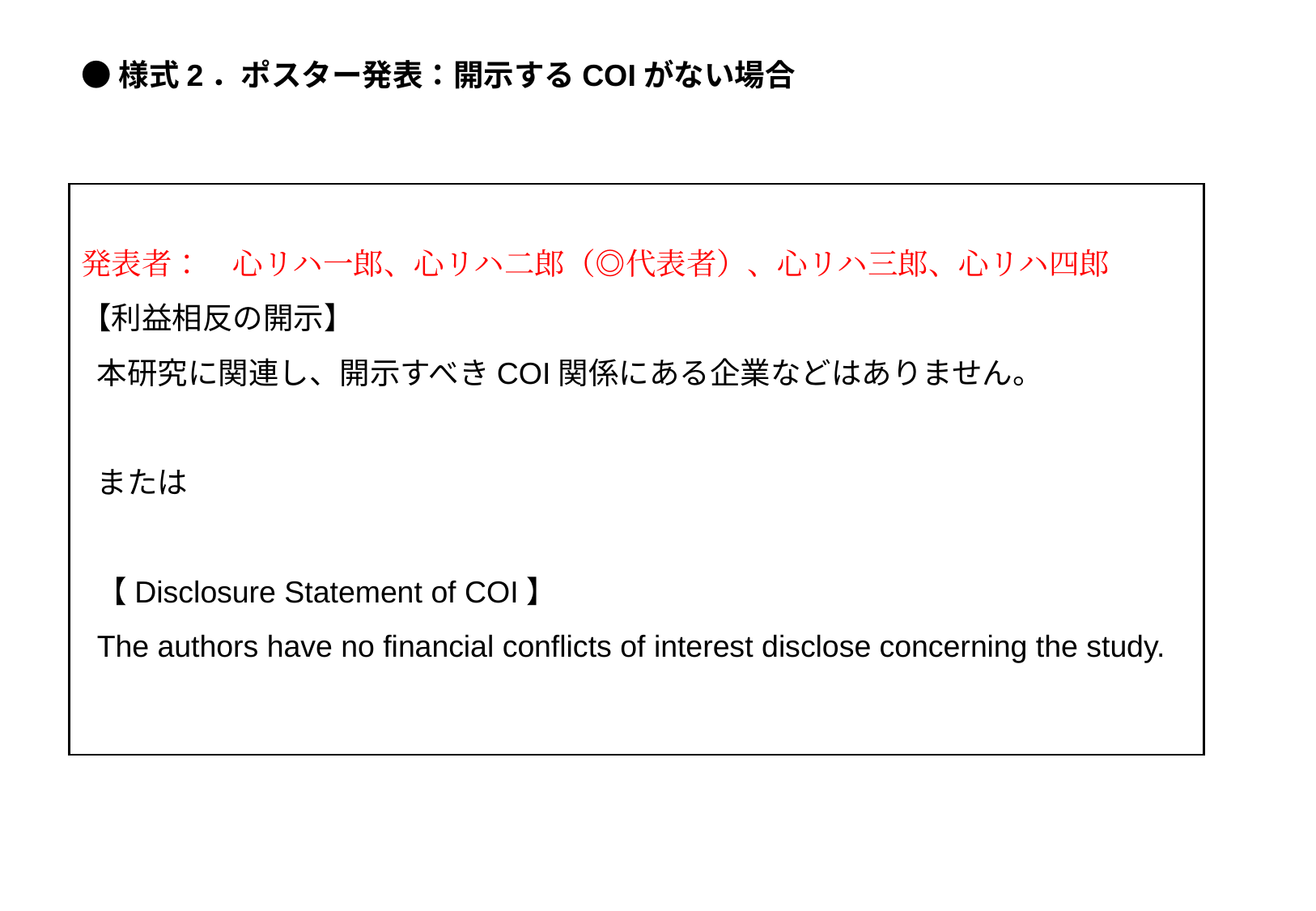

●様式2．ポスター発表：開示するCOIがない場合

発表者：　心リハ一郎、心リハ二郎（◎代表者）、心リハ三郎、心リハ四郎
【利益相反の開示】
本研究に関連し、開示すべきCOI関係にある企業などはありません。

または

【Disclosure Statement of COI】
The authors have no financial conflicts of interest disclose concerning the study.